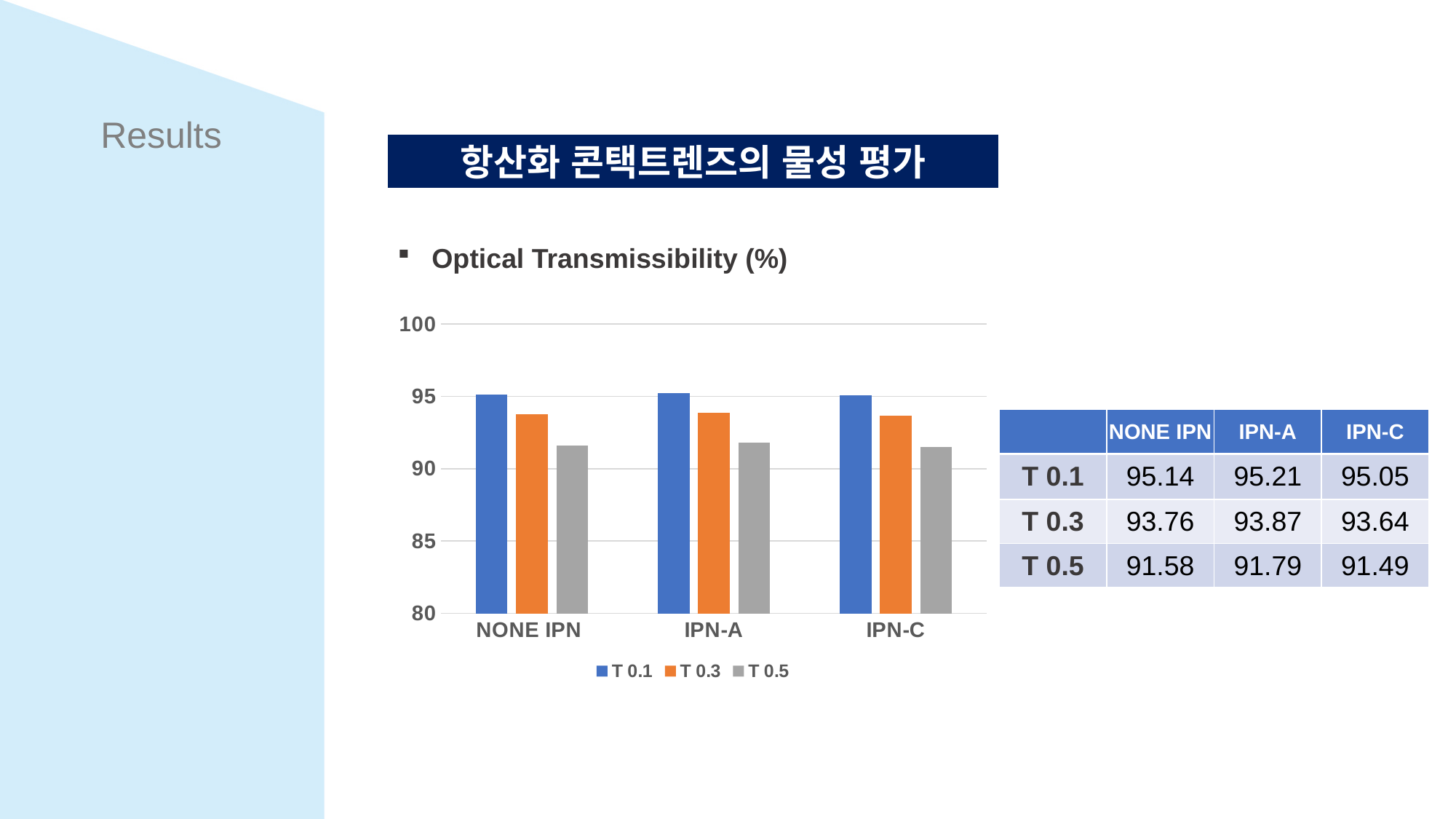

Results
항산화 콘택트렌즈의 물성 평가
Optical Transmissibility (%)

### Chart

| Category | T 0.1 | T 0.3 | T 0.5 |
|---|---|---|---|
| NONE IPN  | 95.14 | 93.76 | 91.58 |
| IPN-A | 95.21 | 93.87 | 91.79 |
| IPN-C | 95.05 | 93.64 | 91.49 |
|  | NONE IPN | IPN-A | IPN-C |
| --- | --- | --- | --- |
| T 0.1 | 95.14 | 95.21 | 95.05 |
| T 0.3 | 93.76 | 93.87 | 93.64 |
| T 0.5 | 91.58 | 91.79 | 91.49 |